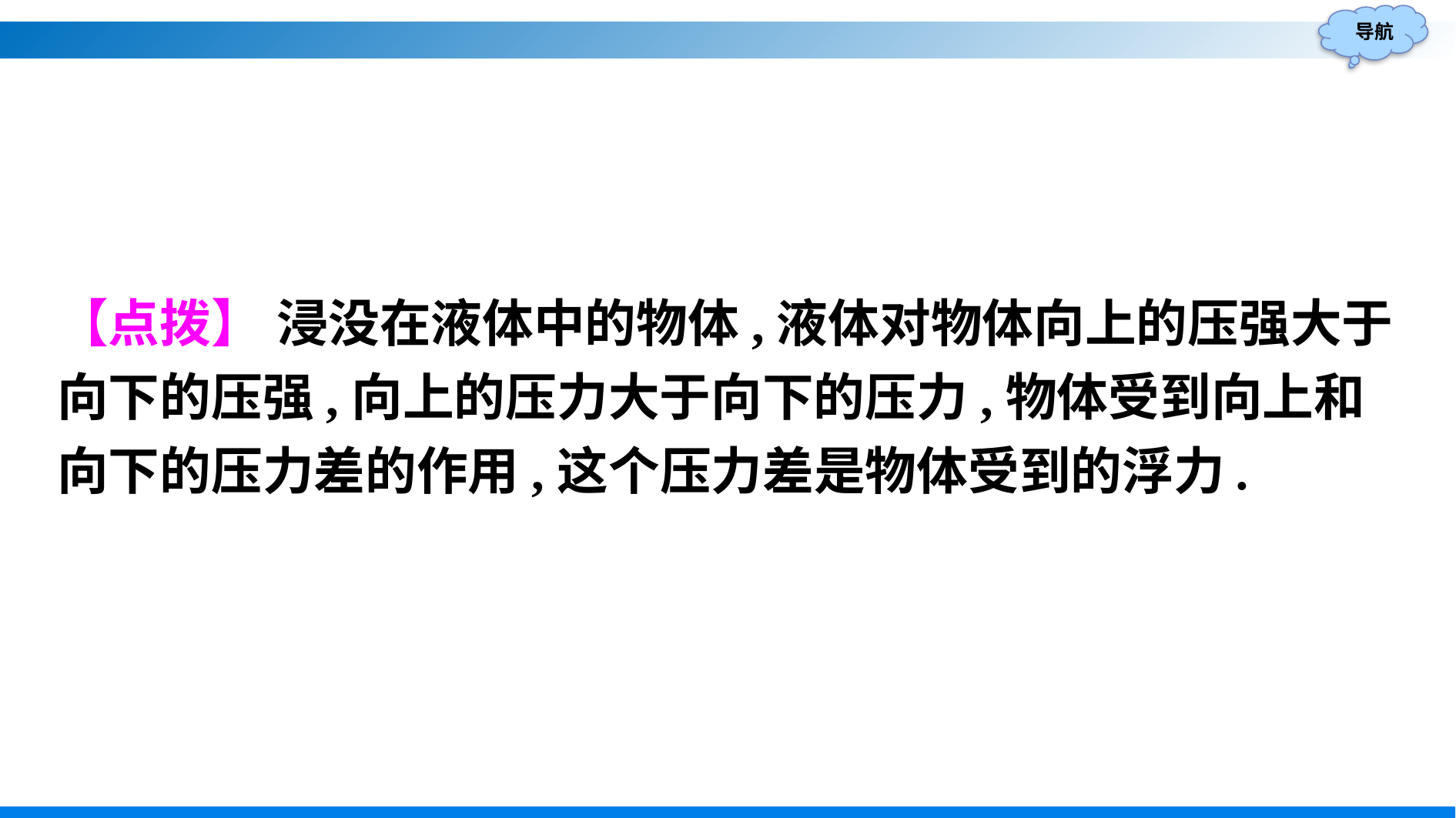

【点拨】 浸没在液体中的物体,液体对物体向上的压强大于向下的压强,向上的压力大于向下的压力,物体受到向上和向下的压力差的作用,这个压力差是物体受到的浮力.